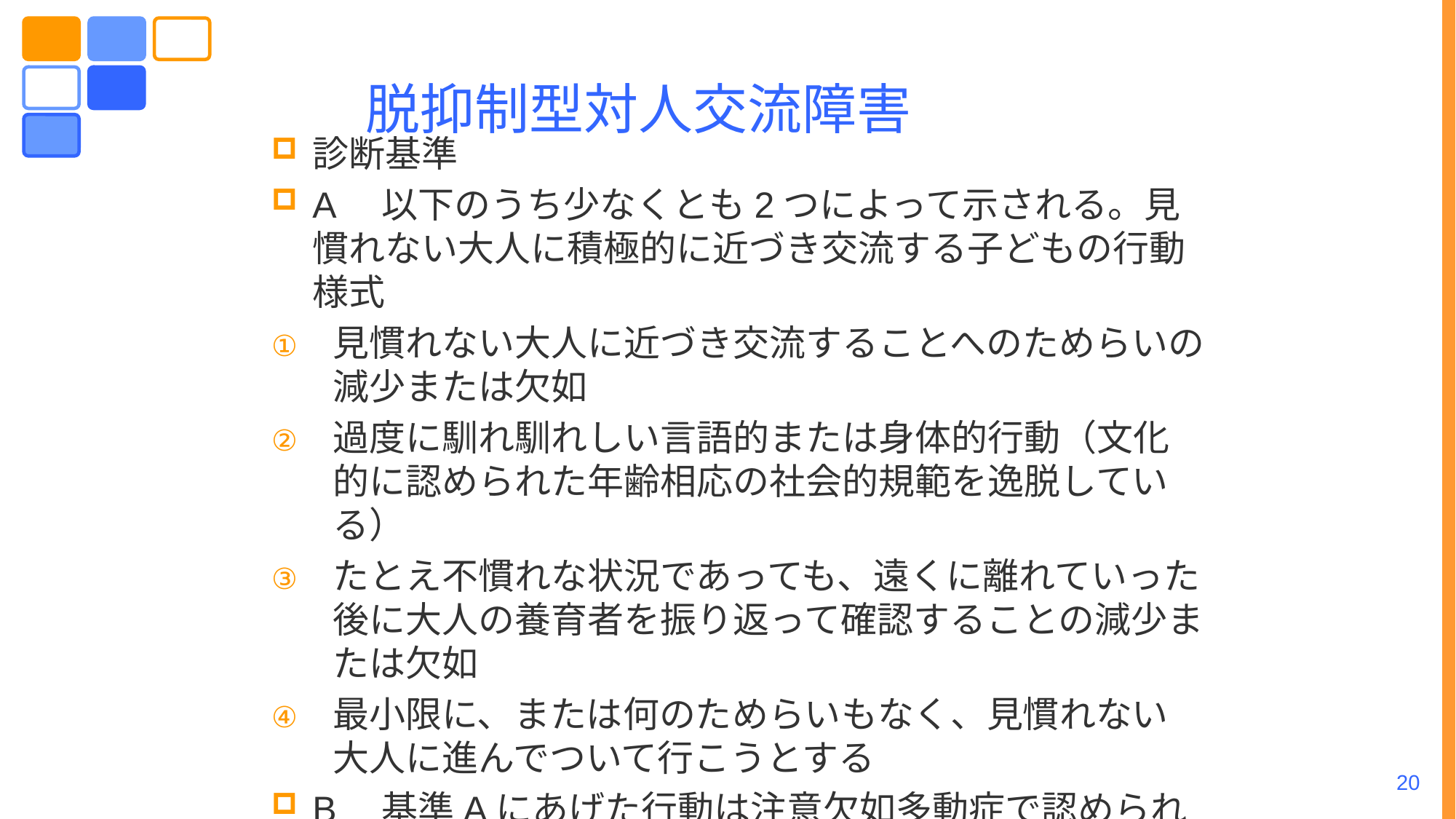

# 脱抑制型対人交流障害
診断基準
A　以下のうち少なくとも2つによって示される。見慣れない大人に積極的に近づき交流する子どもの行動様式
見慣れない大人に近づき交流することへのためらいの減少または欠如
過度に馴れ馴れしい言語的または身体的行動（文化的に認められた年齢相応の社会的規範を逸脱している）
たとえ不慣れな状況であっても、遠くに離れていった後に大人の養育者を振り返って確認することの減少または欠如
最小限に、または何のためらいもなく、見慣れない大人に進んでついて行こうとする
B　基準Aにあげた行動は注意欠如多動症で認められるような衝動性に限定されず、社会的な脱抑制行動を含む

20